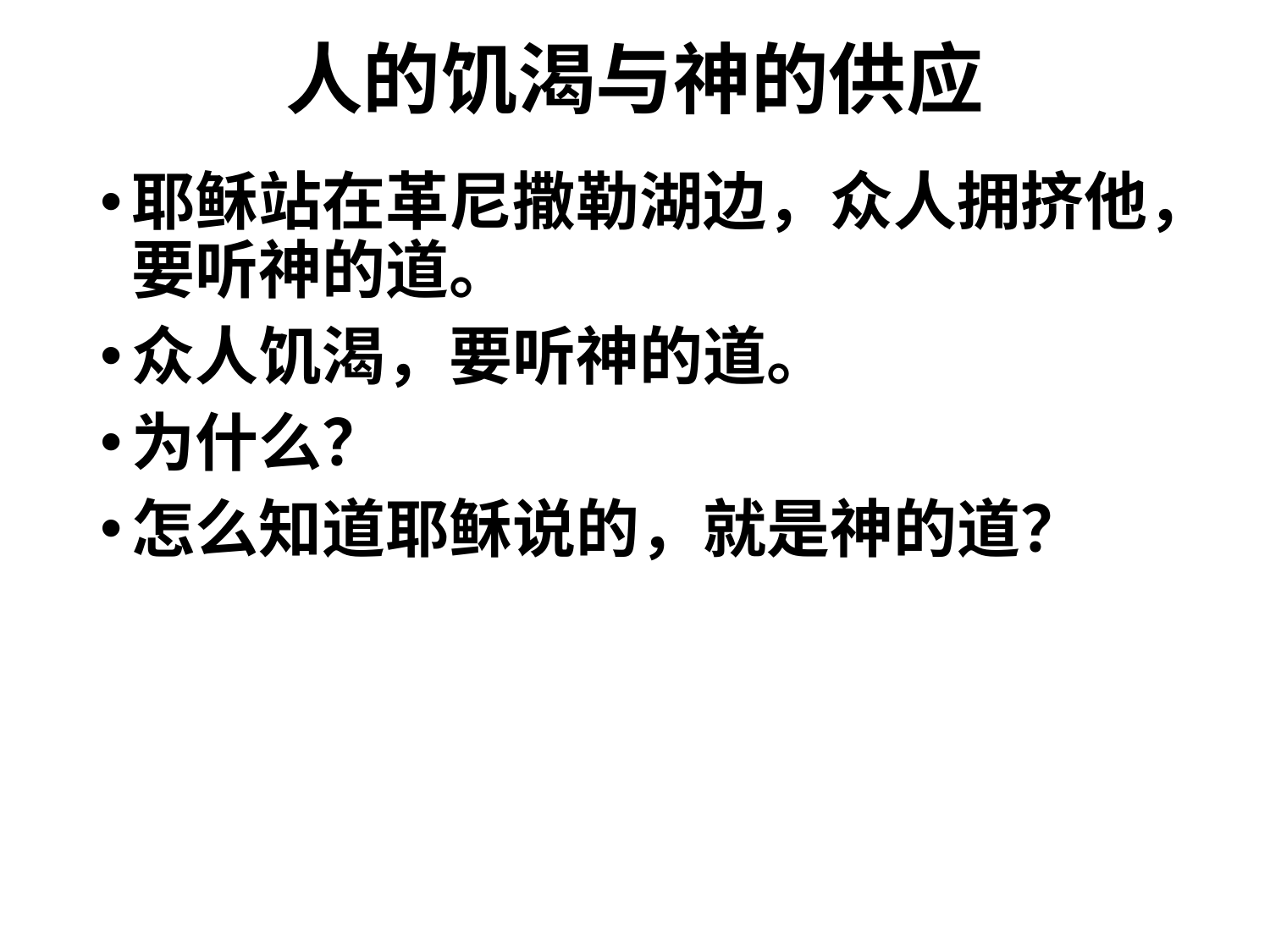

# 人的饥渴与神的供应
耶稣站在革尼撒勒湖边，众人拥挤他，要听神的道。
众人饥渴，要听神的道。
为什么？
怎么知道耶稣说的，就是神的道？